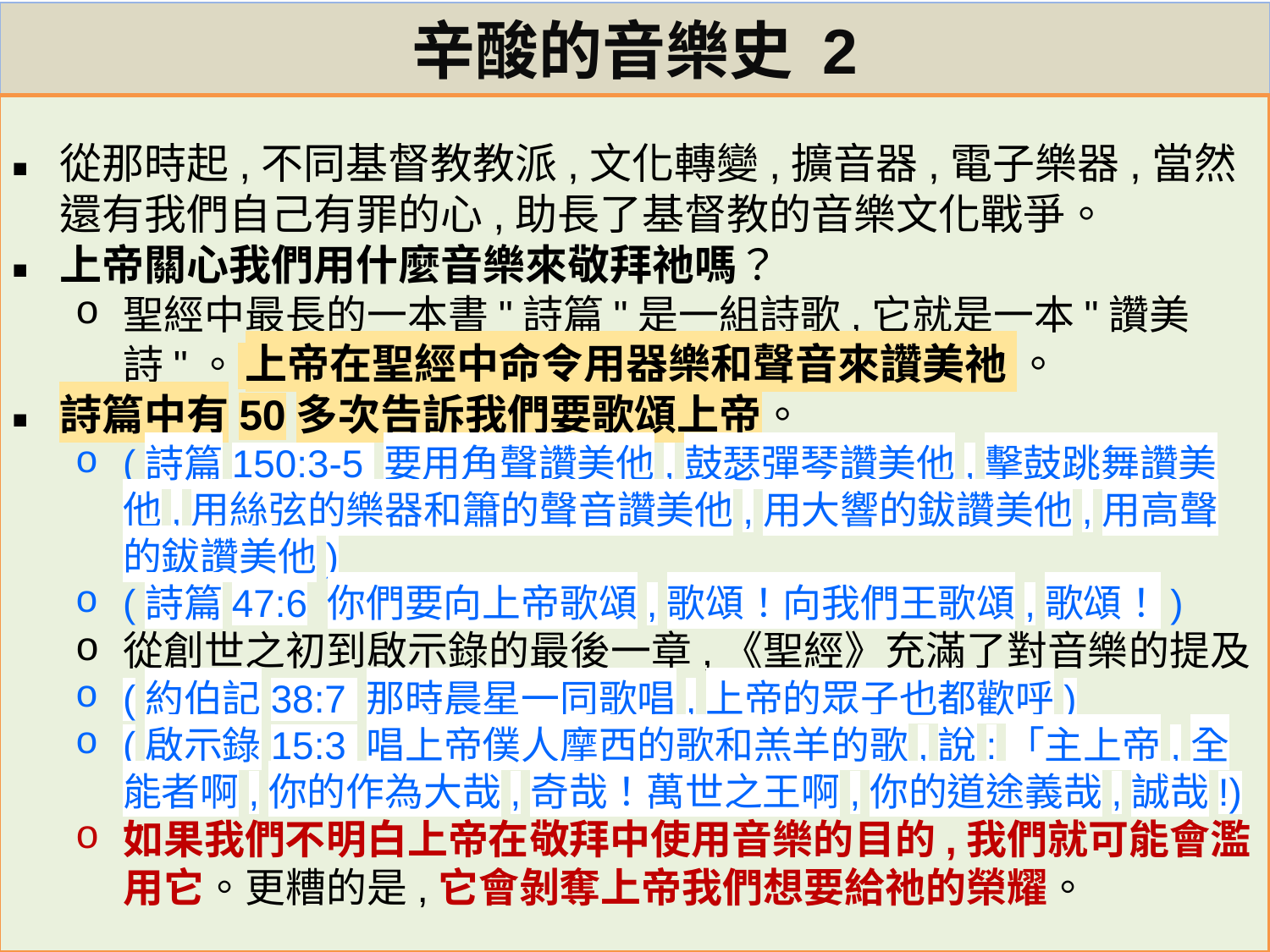

# 辛酸的音樂史 2
從那時起,不同基督教教派,文化轉變,擴音器,電子樂器,當然還有我們自己有罪的心,助長了基督教的音樂文化戰爭。
上帝關心我們用什麼音樂來敬拜祂嗎？
聖經中最長的一本書"詩篇"是一組詩歌,它就是一本"讚美詩"。 上帝在聖經中命令用器樂和聲音來讚美祂 。
詩篇中有50多次告訴我們要歌頌上帝。
(詩篇150:3-5 要用角聲讚美他,鼓瑟彈琴讚美他,擊鼓跳舞讚美他,用絲弦的樂器和簫的聲音讚美他,用大響的鈸讚美他,用高聲的鈸讚美他)
(詩篇47:6 你們要向上帝歌頌,歌頌！向我們王歌頌,歌頌！)
從創世之初到啟示錄的最後一章,《聖經》充滿了對音樂的提及
(約伯記38:7 那時晨星一同歌唱,上帝的眾子也都歡呼)
(啟示錄15:3 唱上帝僕人摩西的歌和羔羊的歌,說:「主上帝,全能者啊,你的作為大哉,奇哉！萬世之王啊,你的道途義哉,誠哉!)
如果我們不明白上帝在敬拜中使用音樂的目的,我們就可能會濫用它。更糟的是,它會剝奪上帝我們想要給祂的榮耀。